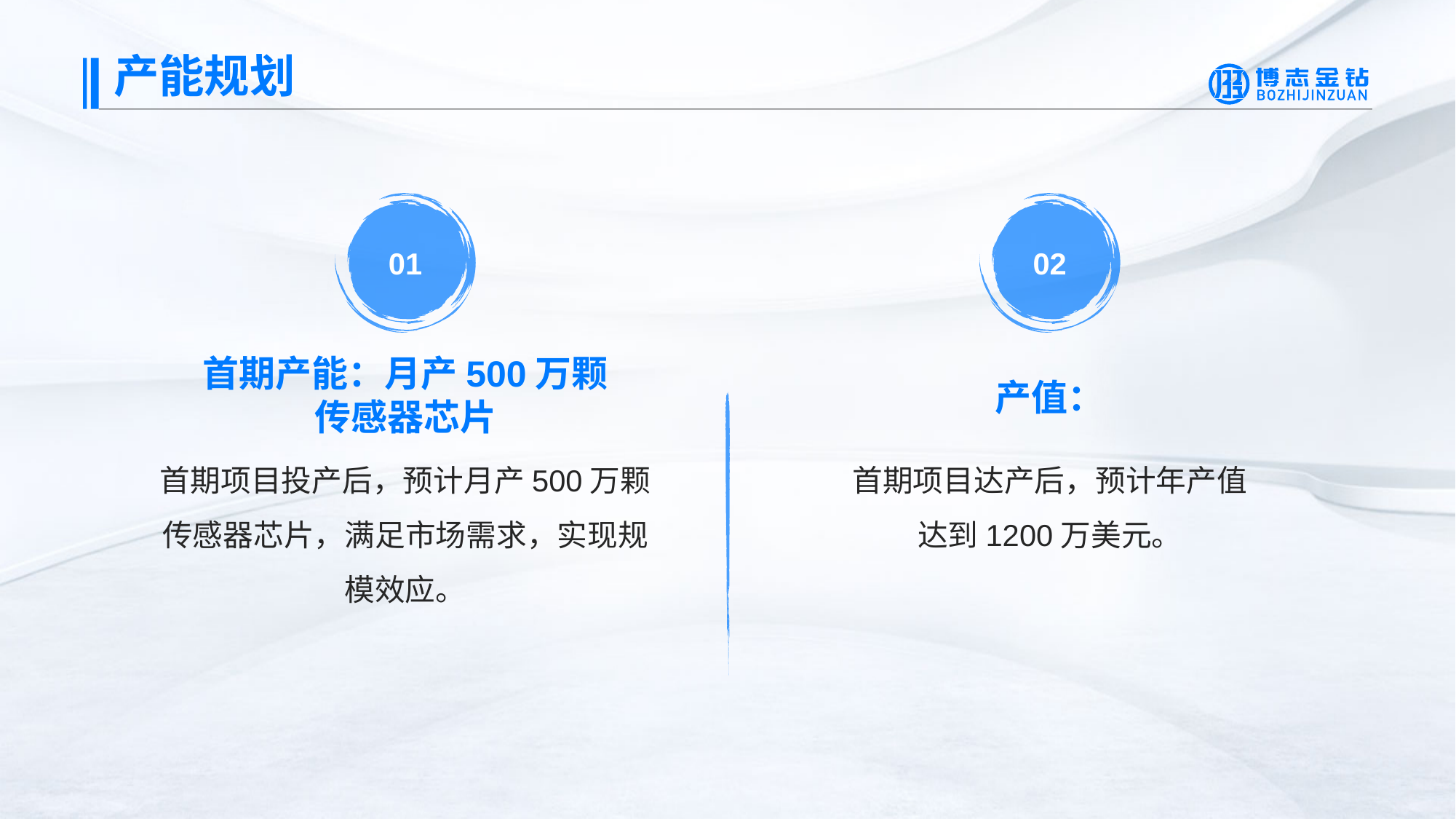

产能规划

01
02
产值：
首期产能：月产500万颗
传感器芯片

首期项目投产后，预计月产500万颗传感器芯片，满足市场需求，实现规模效应。
首期项目达产后，预计年产值
达到1200万美元。